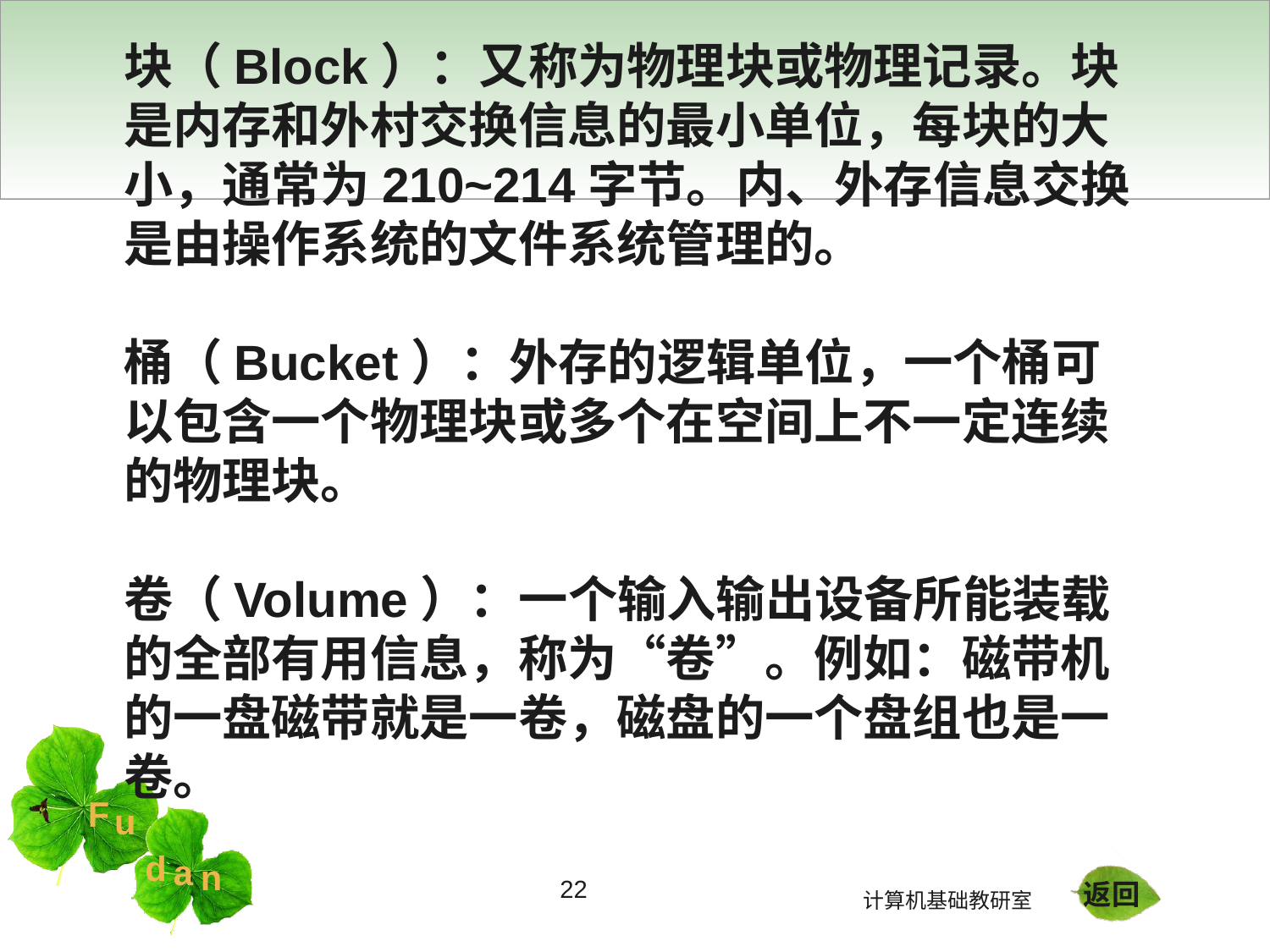

块（Block）：又称为物理块或物理记录。块是内存和外村交换信息的最小单位，每块的大小，通常为210~214字节。内、外存信息交换是由操作系统的文件系统管理的。

桶（Bucket）：外存的逻辑单位，一个桶可以包含一个物理块或多个在空间上不一定连续的物理块。

卷（Volume）：一个输入输出设备所能装载的全部有用信息，称为“卷”。例如：磁带机的一盘磁带就是一卷，磁盘的一个盘组也是一卷。

22
返回